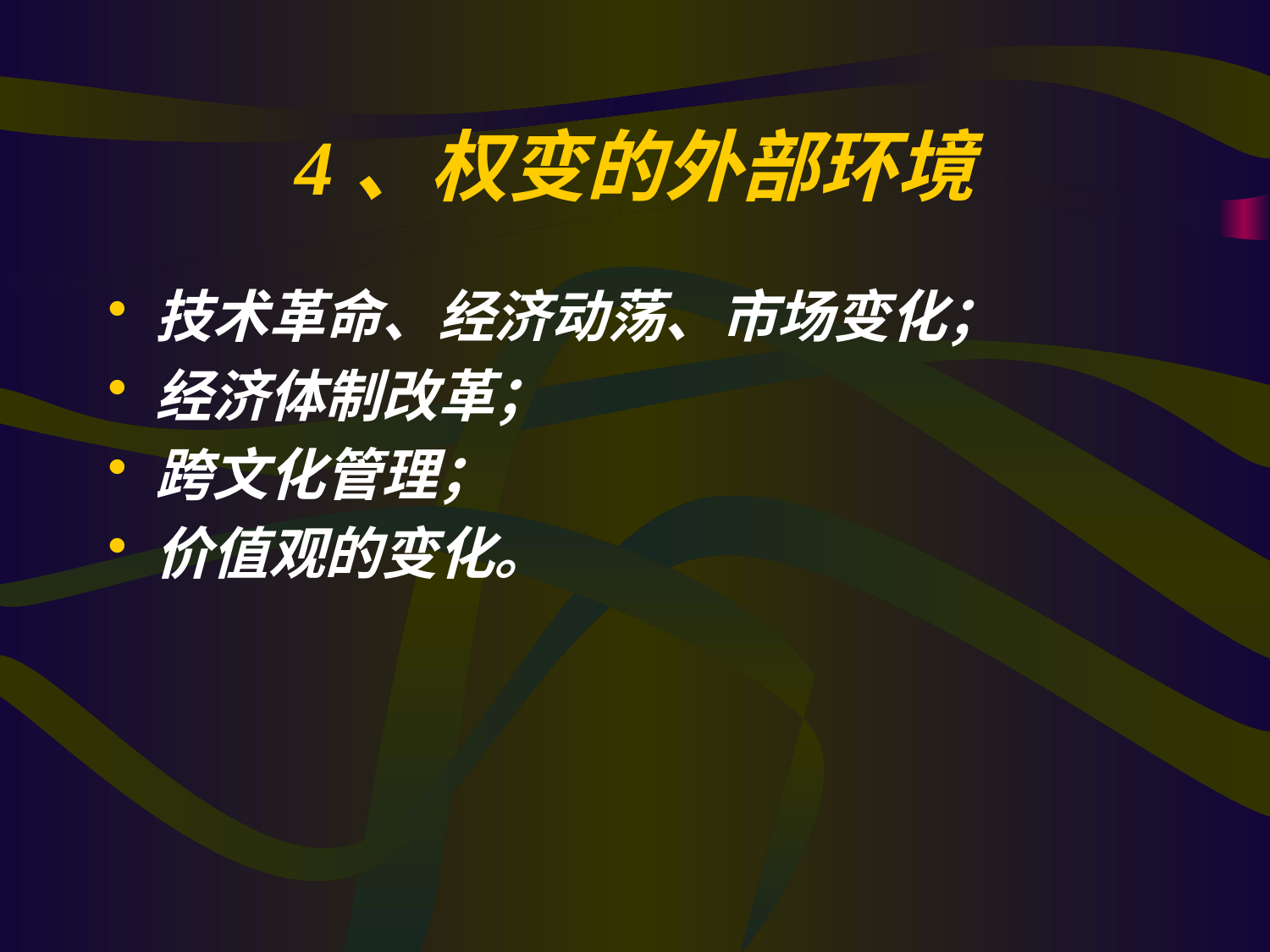

4、权变的外部环境
技术革命、经济动荡、市场变化；
经济体制改革；
跨文化管理；
价值观的变化。
#